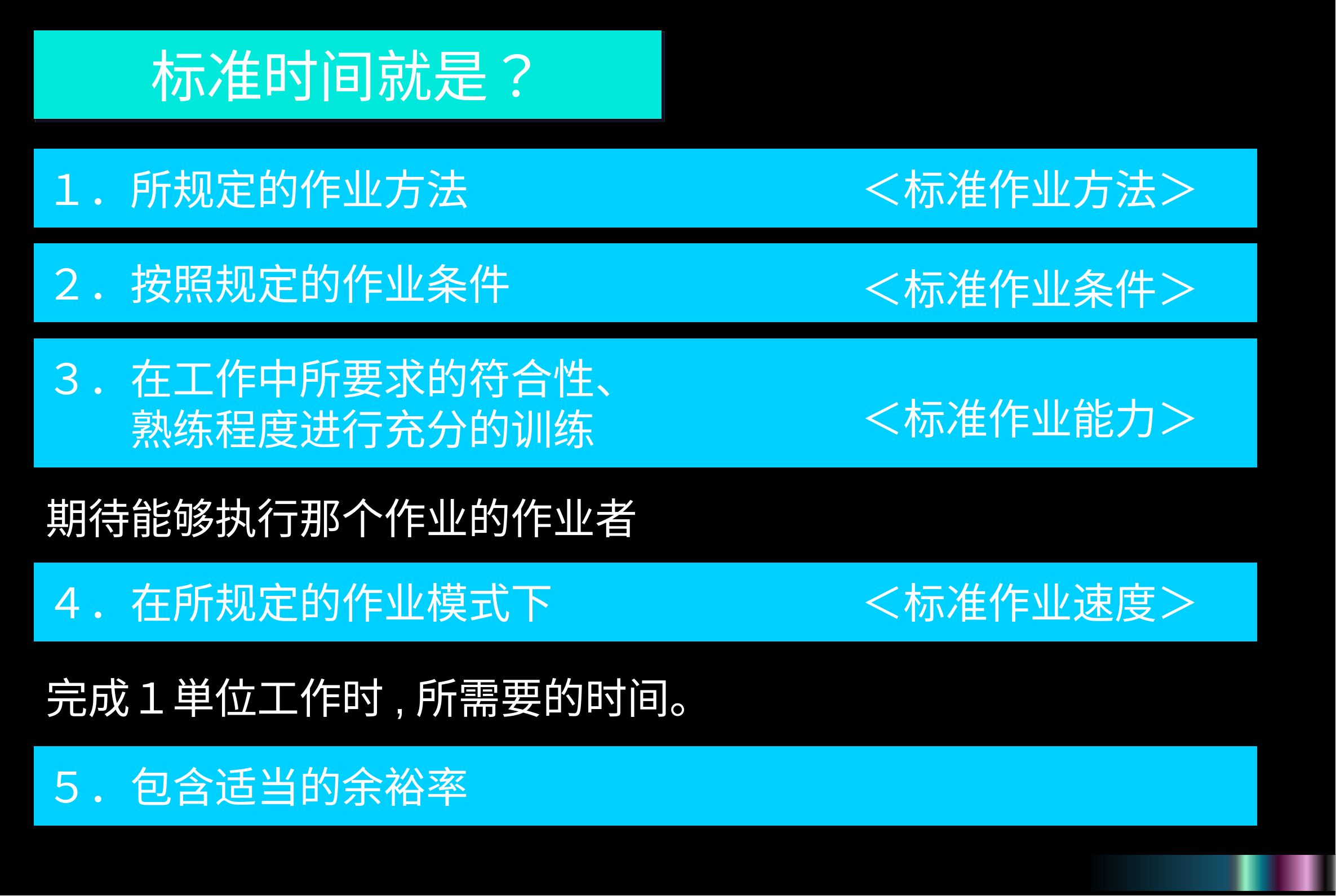

标准时间就是？
１．所规定的作业方法
＜标准作业方法＞
２．按照规定的作业条件
＜标准作业条件＞
３．在工作中所要求的符合性、
　　熟练程度进行充分的训练
＜标准作业能力＞
期待能够执行那个作业的作业者
４．在所规定的作业模式下
＜标准作业速度＞
完成１単位工作时,所需要的时间。
５．包含适当的余裕率